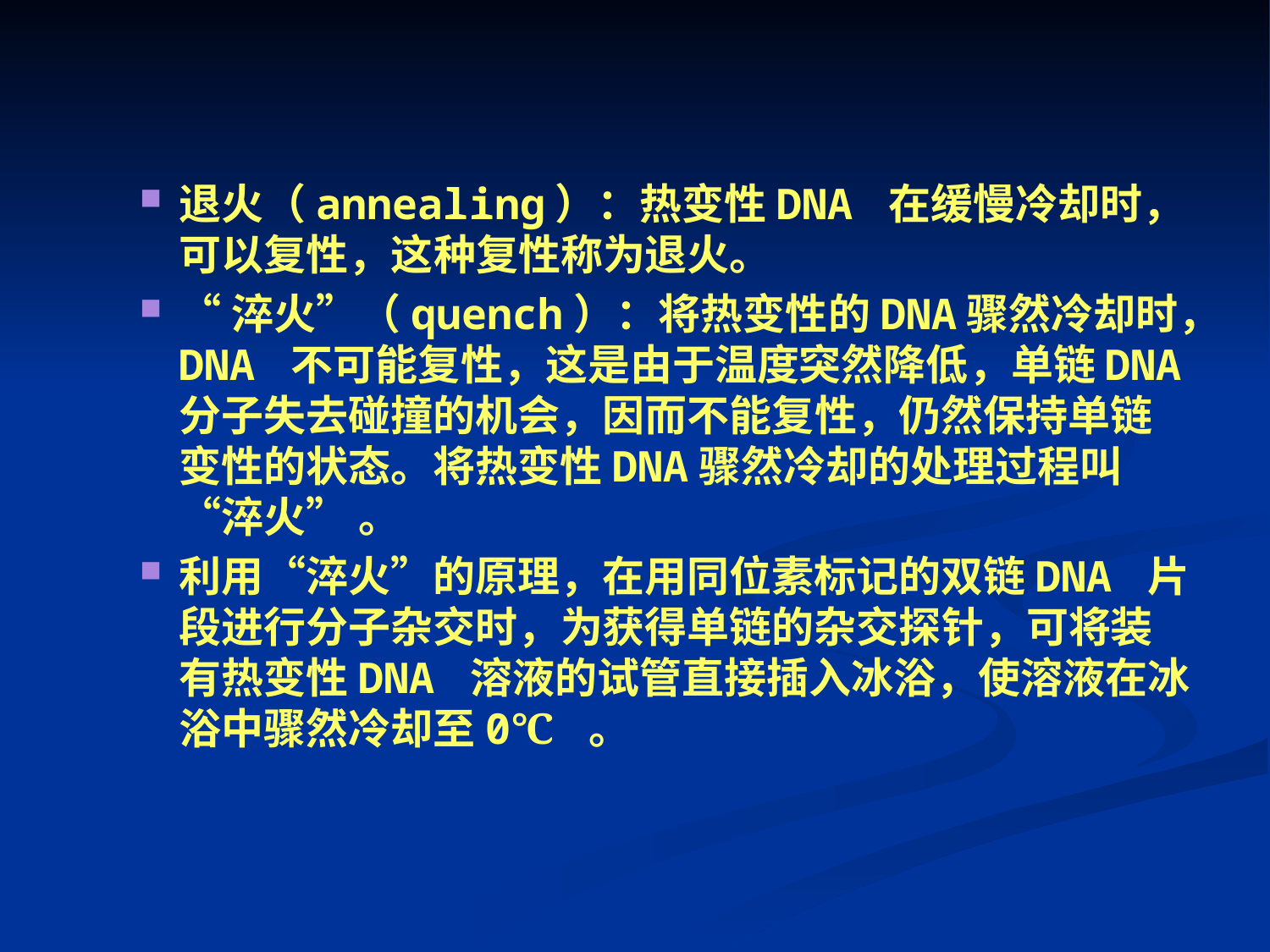

退火（annealing）：热变性DNA 在缓慢冷却时，可以复性，这种复性称为退火。
“淬火”（quench）：将热变性的DNA骤然冷却时，DNA 不可能复性，这是由于温度突然降低，单链DNA 分子失去碰撞的机会，因而不能复性，仍然保持单链变性的状态。将热变性DNA骤然冷却的处理过程叫“淬火” 。
利用“淬火”的原理，在用同位素标记的双链DNA 片段进行分子杂交时，为获得单链的杂交探针，可将装有热变性DNA 溶液的试管直接插入冰浴，使溶液在冰浴中骤然冷却至0℃ 。